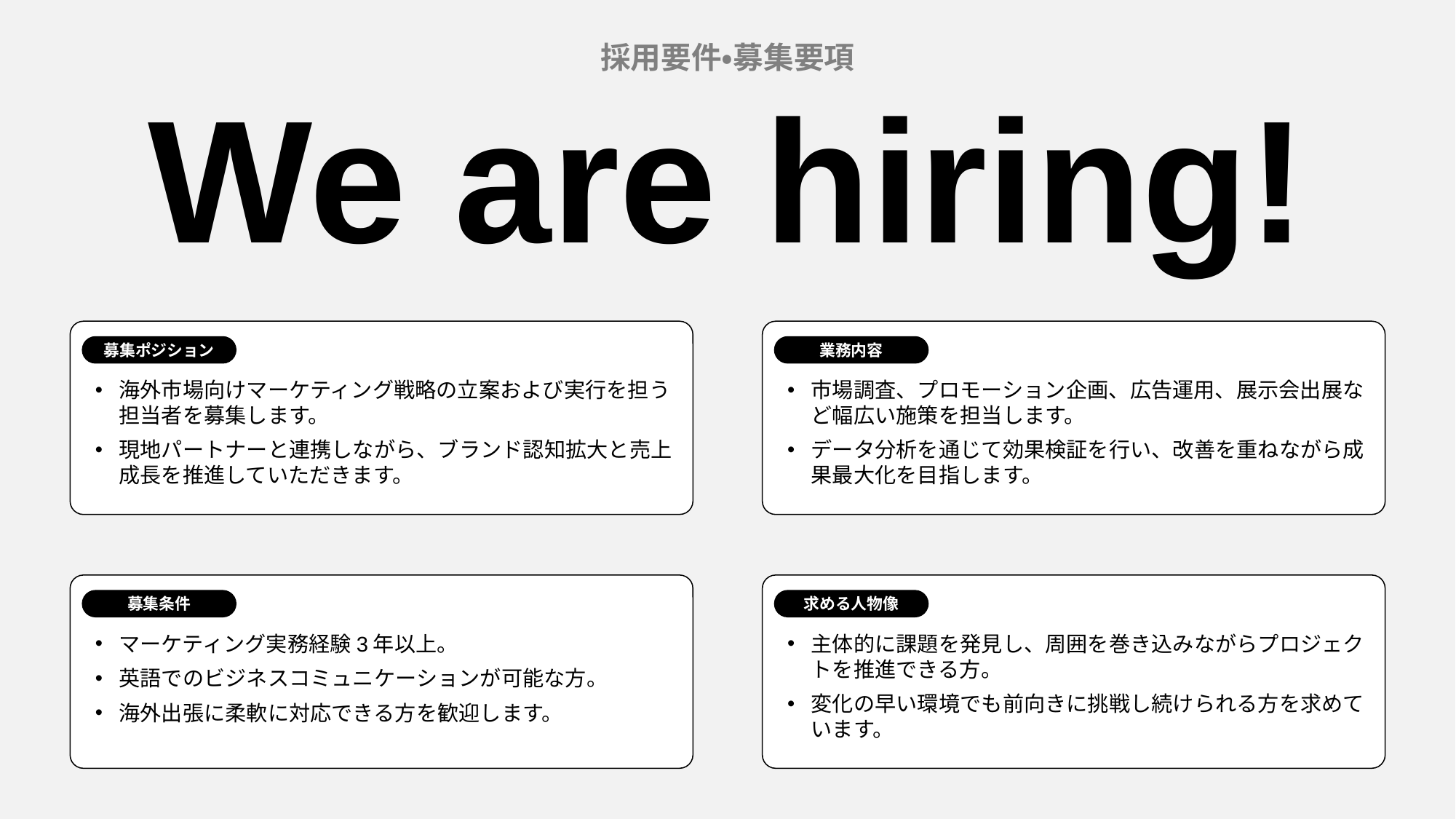

採用要件・募集要項
We are hiring!
海外市場向けマーケティング戦略の立案および実行を担う担当者を募集します。
現地パートナーと連携しながら、ブランド認知拡大と売上成長を推進していただきます。
募集ポジション
市場調査、プロモーション企画、広告運用、展示会出展など幅広い施策を担当します。
データ分析を通じて効果検証を行い、改善を重ねながら成果最大化を目指します。
業務内容
マーケティング実務経験3年以上。
英語でのビジネスコミュニケーションが可能な方。
海外出張に柔軟に対応できる方を歓迎します。
募集条件
主体的に課題を発見し、周囲を巻き込みながらプロジェクトを推進できる方。
変化の早い環境でも前向きに挑戦し続けられる方を求めています。
求める人物像